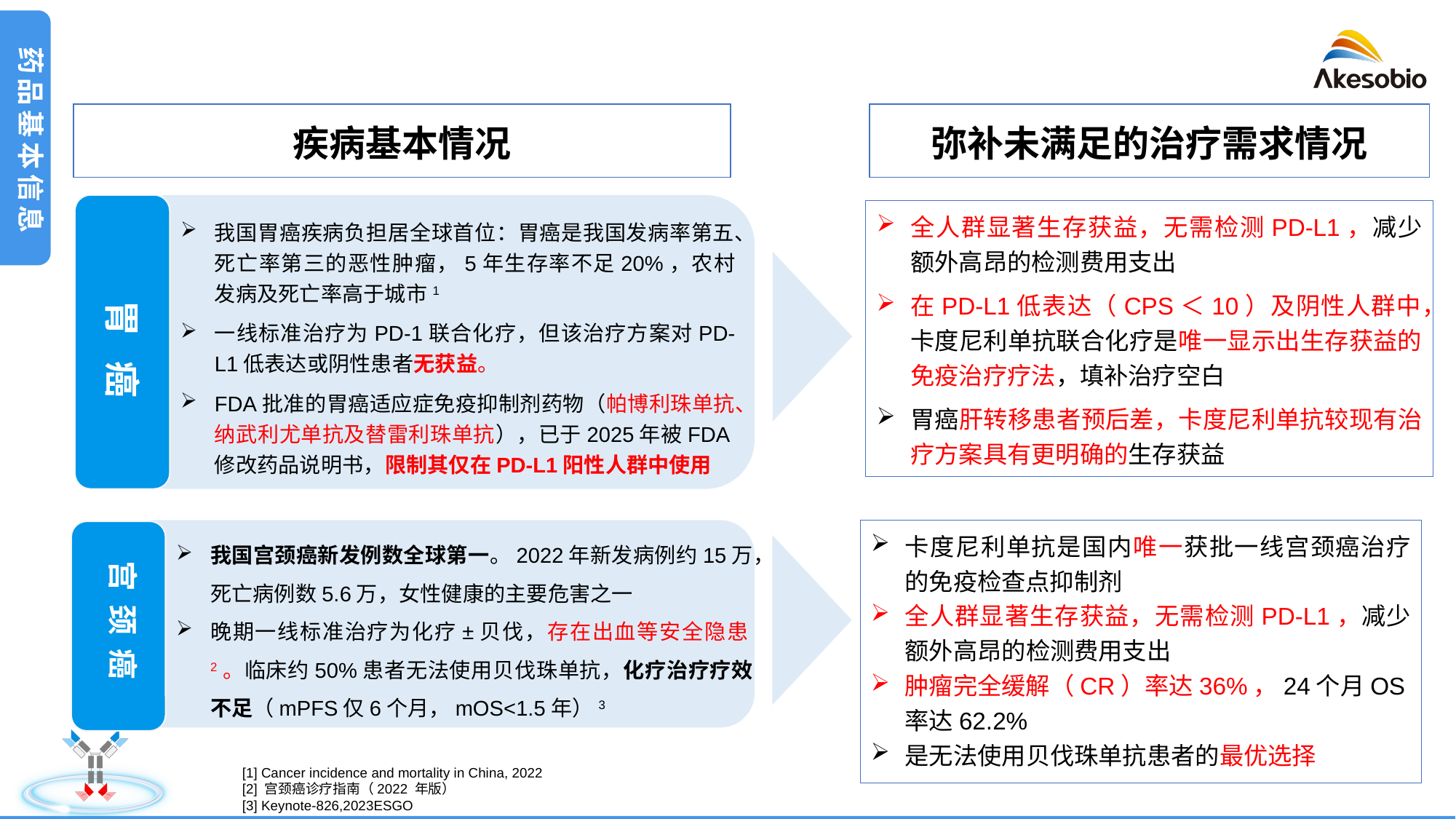

药品基本信息
| 疾病基本情况 |
| --- |
| 弥补未满足的治疗需求情况 |
| --- |

全人群显著生存获益，无需检测PD-L1，减少额外高昂的检测费用支出
在PD-L1低表达（CPS＜10）及阴性人群中，卡度尼利单抗联合化疗是唯一显示出生存获益的免疫治疗疗法，填补治疗空白
胃癌肝转移患者预后差，卡度尼利单抗较现有治疗方案具有更明确的生存获益

胃   癌
我国胃癌疾病负担居全球首位：胃癌是我国发病率第五、死亡率第三的恶性肿瘤，5年生存率不足20%，农村发病及死亡率高于城市1
一线标准治疗为PD-1联合化疗，但该治疗方案对PD-L1低表达或阴性患者无获益。
FDA批准的胃癌适应症免疫抑制剂药物（帕博利珠单抗、纳武利尤单抗及替雷利珠单抗），已于2025年被FDA修改药品说明书，限制其仅在PD-L1阳性人群中使用

宫  颈  癌

卡度尼利单抗是国内唯一获批一线宫颈癌治疗的免疫检查点抑制剂
全人群显著生存获益，无需检测PD-L1，减少额外高昂的检测费用支出
肿瘤完全缓解（CR）率达36%，24个月OS率达62.2%
是无法使用贝伐珠单抗患者的最优选择

我国宫颈癌新发例数全球第一。2022年新发病例约15万，死亡病例数5.6万，女性健康的主要危害之一
晚期一线标准治疗为化疗±贝伐，存在出血等安全隐患2。临床约50%患者无法使用贝伐珠单抗，化疗治疗疗效不足（mPFS仅6个月，mOS<1.5年）3

[1] Cancer incidence and mortality in China, 2022
[2] 宫颈癌诊疗指南（2022 年版）
[3] Keynote-826,2023ESGO